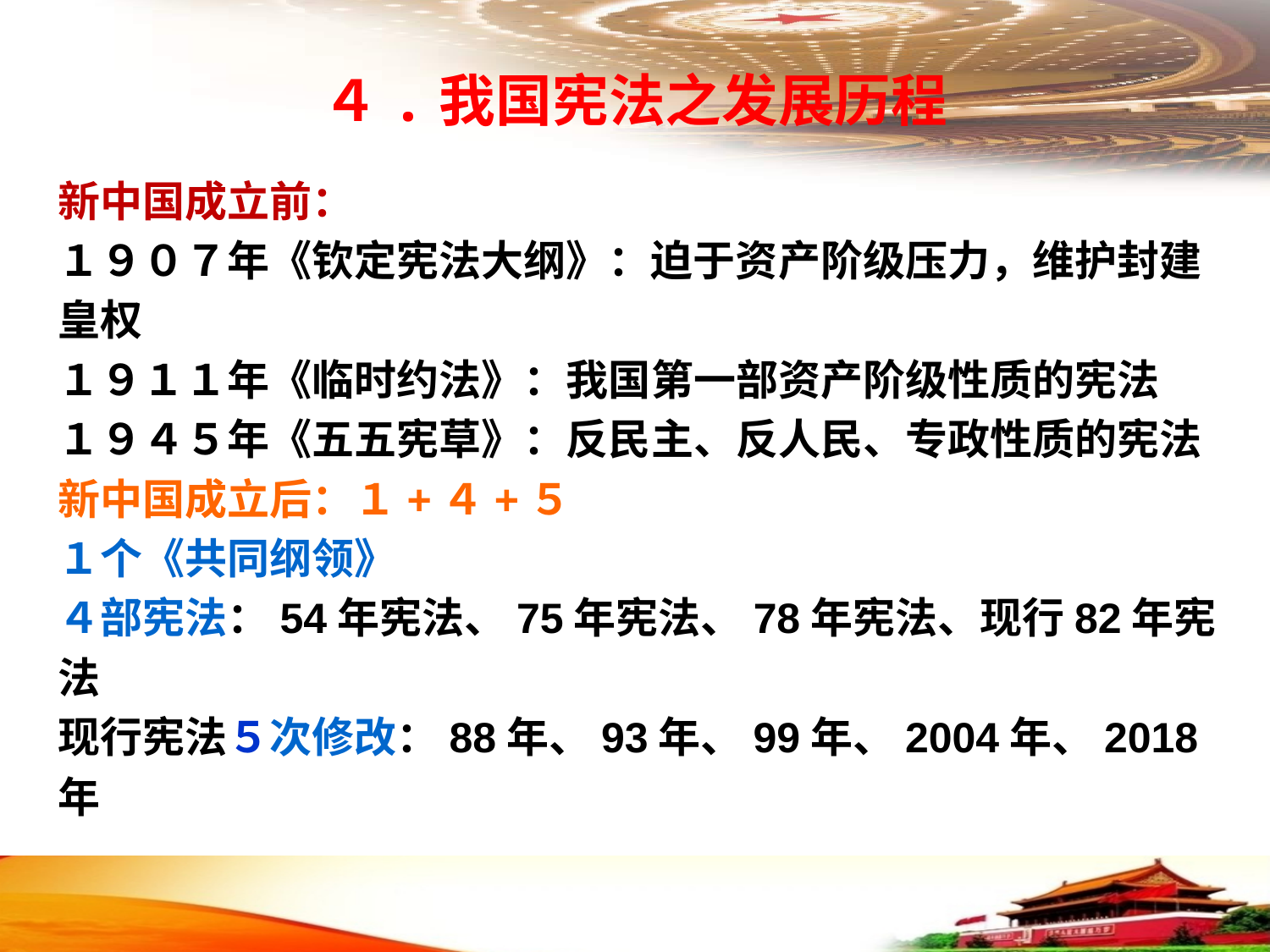

# ４.我国宪法之发展历程
新中国成立前：
１９０７年《钦定宪法大纲》：迫于资产阶级压力，维护封建皇权
１９１１年《临时约法》：我国第一部资产阶级性质的宪法
１９４５年《五五宪草》：反民主、反人民、专政性质的宪法
新中国成立后：１+４+５
１个《共同纲领》
４部宪法：54年宪法、75年宪法、78年宪法、现行82年宪法
现行宪法５次修改：88年、93年、99年、2004年、2018年